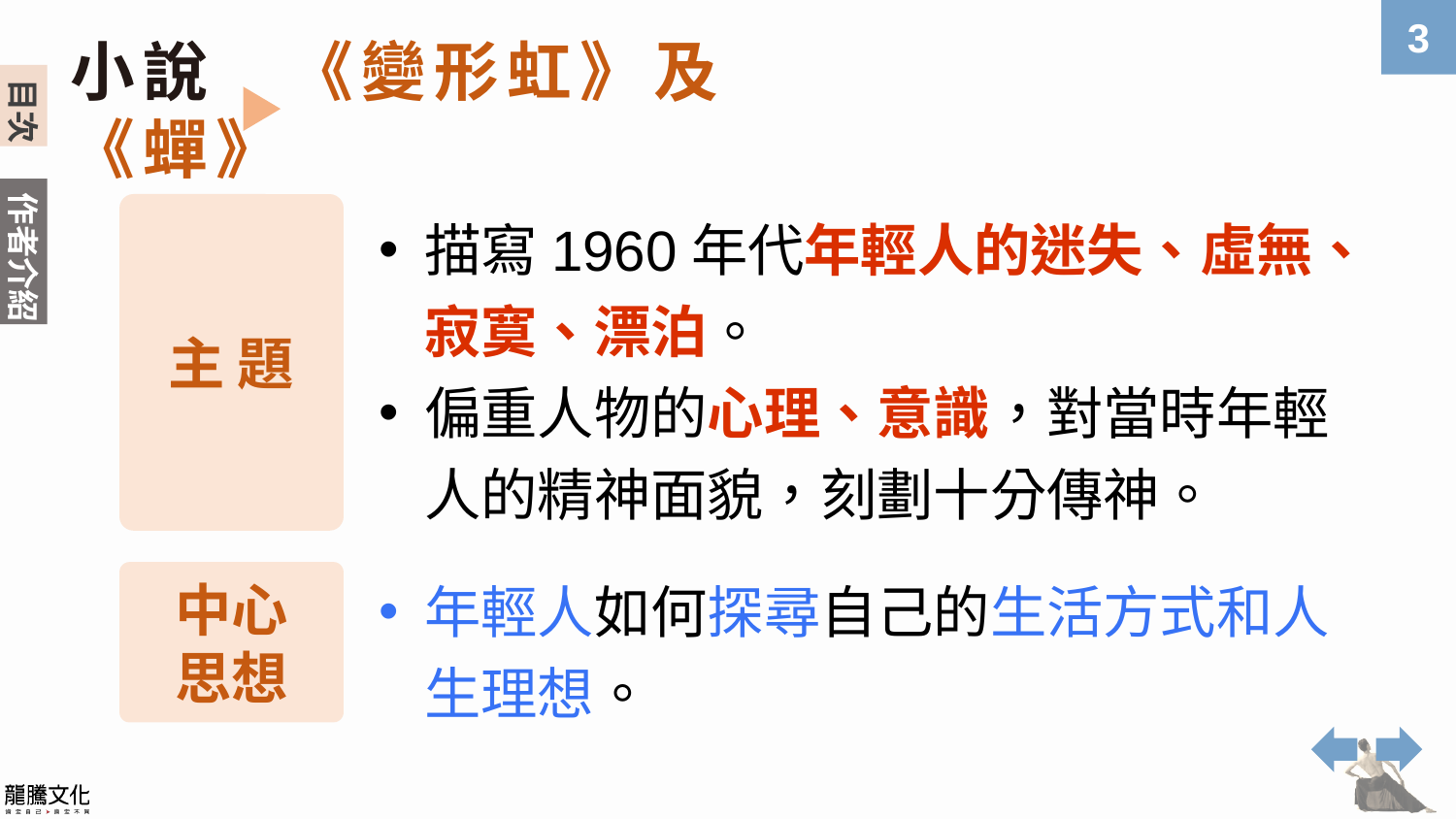

小說　《變形虹》及《蟬》

主 題
描寫1960年代年輕人的迷失、虛無、寂寞、漂泊。
偏重人物的心理、意識，對當時年輕人的精神面貌，刻劃十分傳神。
年輕人如何探尋自己的生活方式和人生理想。
中心
思想